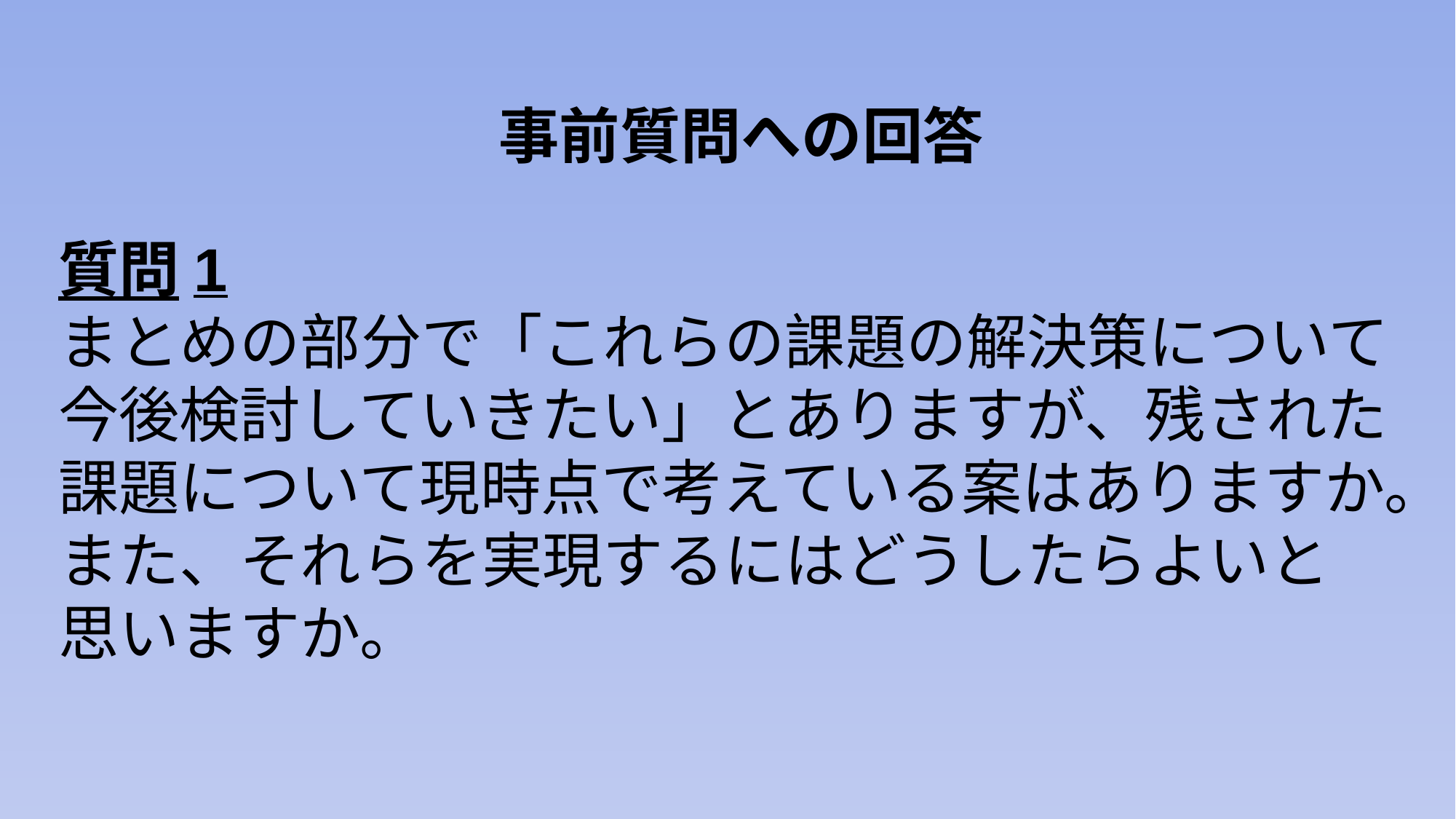

事前質問への回答
質問1
まとめの部分で「これらの課題の解決策について
今後検討していきたい」とありますが、残された
課題について現時点で考えている案はありますか。
また、それらを実現するにはどうしたらよいと
思いますか。